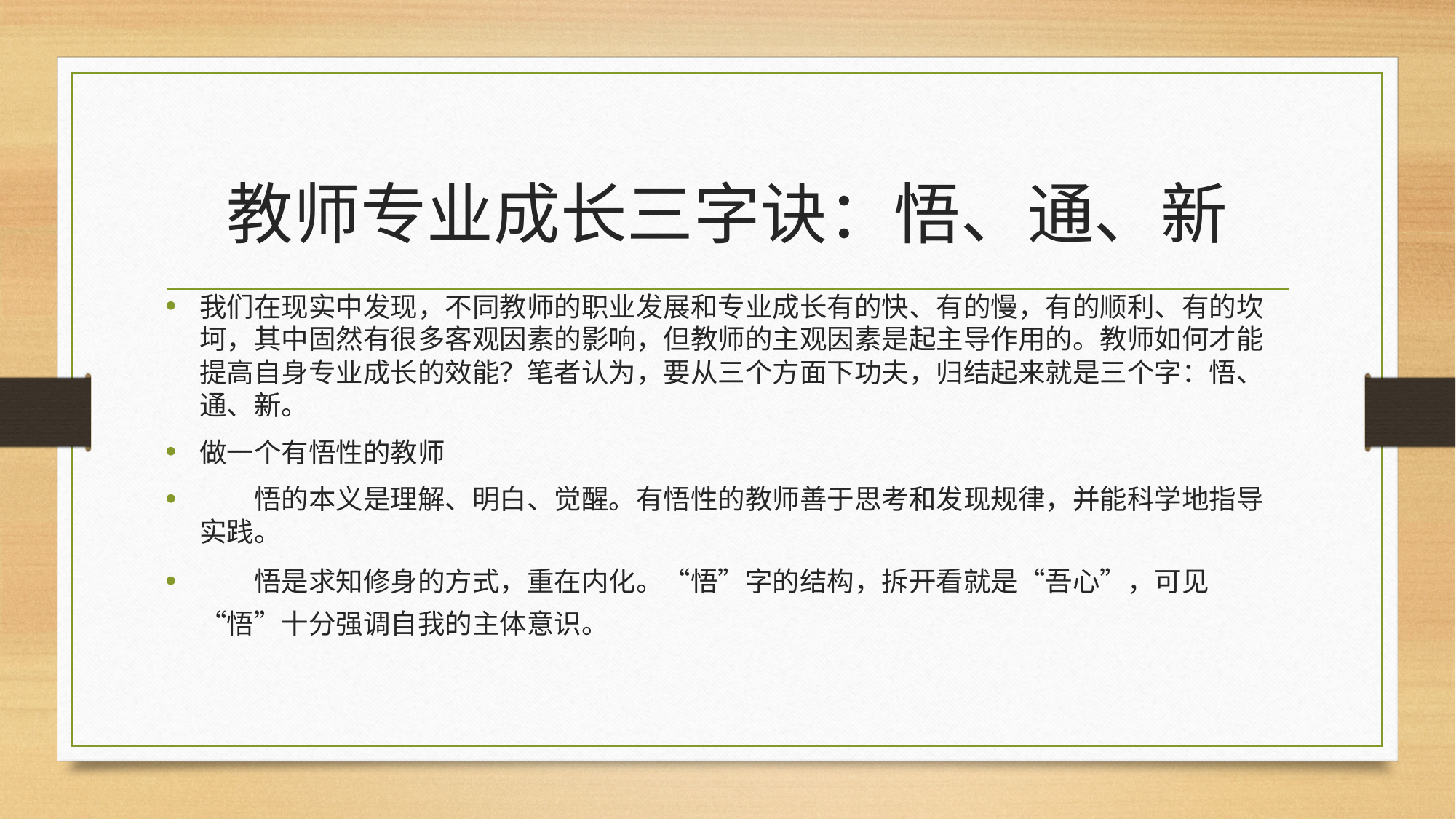

# 教师专业成长三字诀：悟、通、新
我们在现实中发现，不同教师的职业发展和专业成长有的快、有的慢，有的顺利、有的坎坷，其中固然有很多客观因素的影响，但教师的主观因素是起主导作用的。教师如何才能提高自身专业成长的效能？笔者认为，要从三个方面下功夫，归结起来就是三个字：悟、通、新。
做一个有悟性的教师
　　悟的本义是理解、明白、觉醒。有悟性的教师善于思考和发现规律，并能科学地指导实践。
　　悟是求知修身的方式，重在内化。“悟”字的结构，拆开看就是“吾心”，可见“悟”十分强调自我的主体意识。